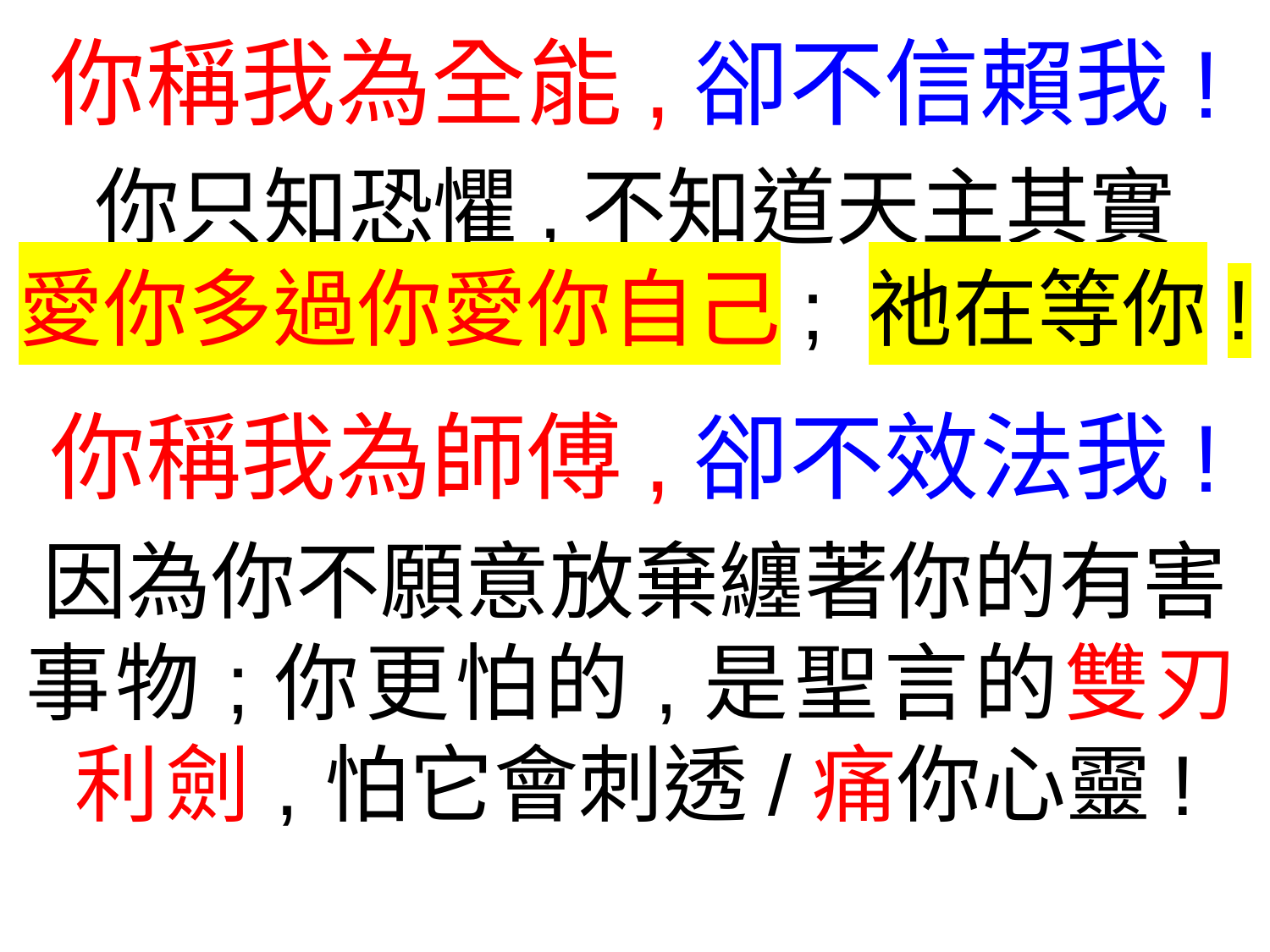

你稱我為全能,卻不信賴我!
你只知恐懼,不知道天主其實
愛你多過你愛你自己; 祂在等你!
你稱我為師傅,卻不效法我!
因為你不願意放棄纏著你的有害事物;你更怕的,是聖言的雙刃
利劍,怕它會刺透/痛你心靈!